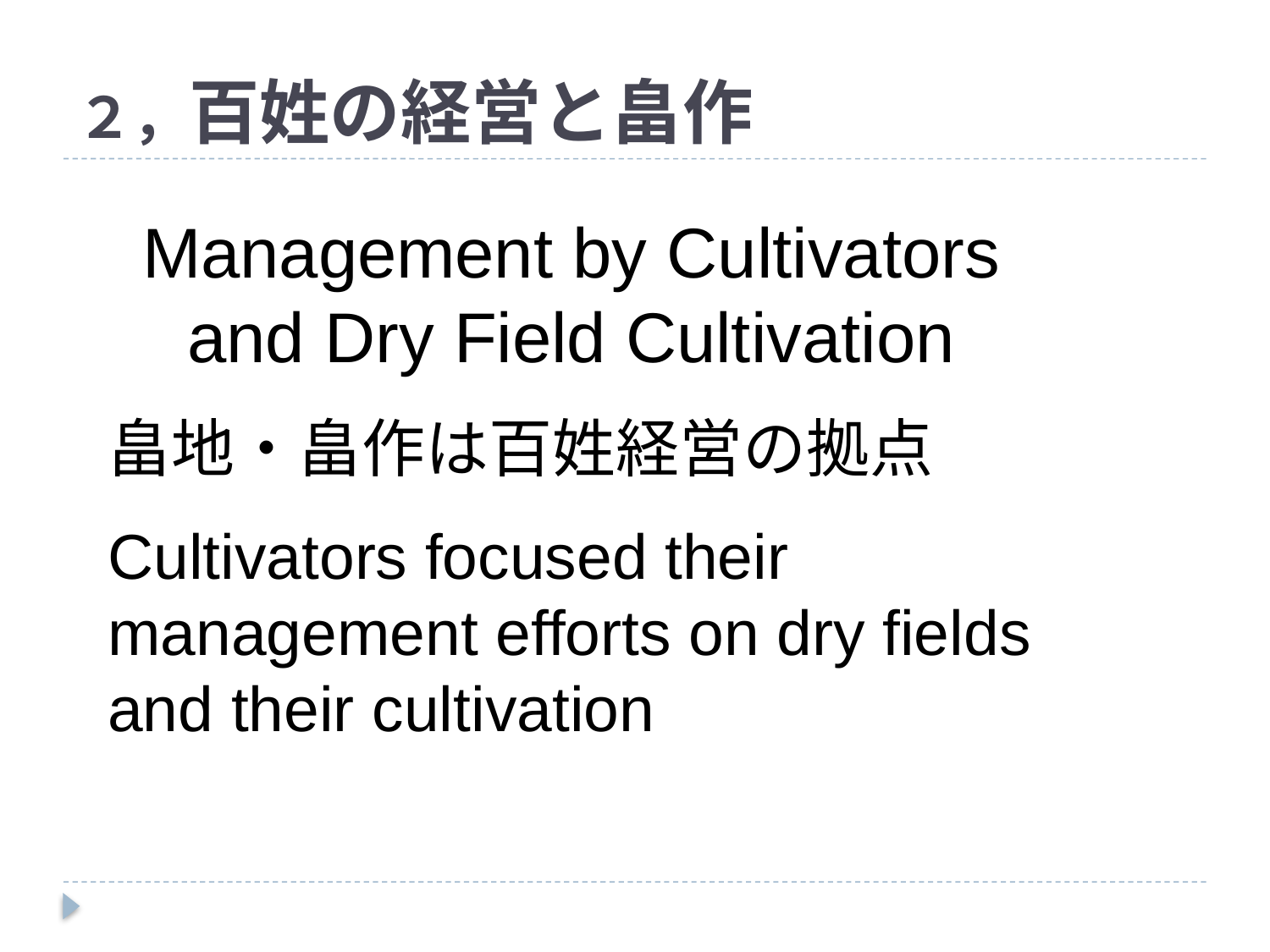

# ２，百姓の経営と畠作
Management by Cultivators and Dry Field Cultivation
畠地・畠作は百姓経営の拠点
Cultivators focused their management efforts on dry fields and their cultivation